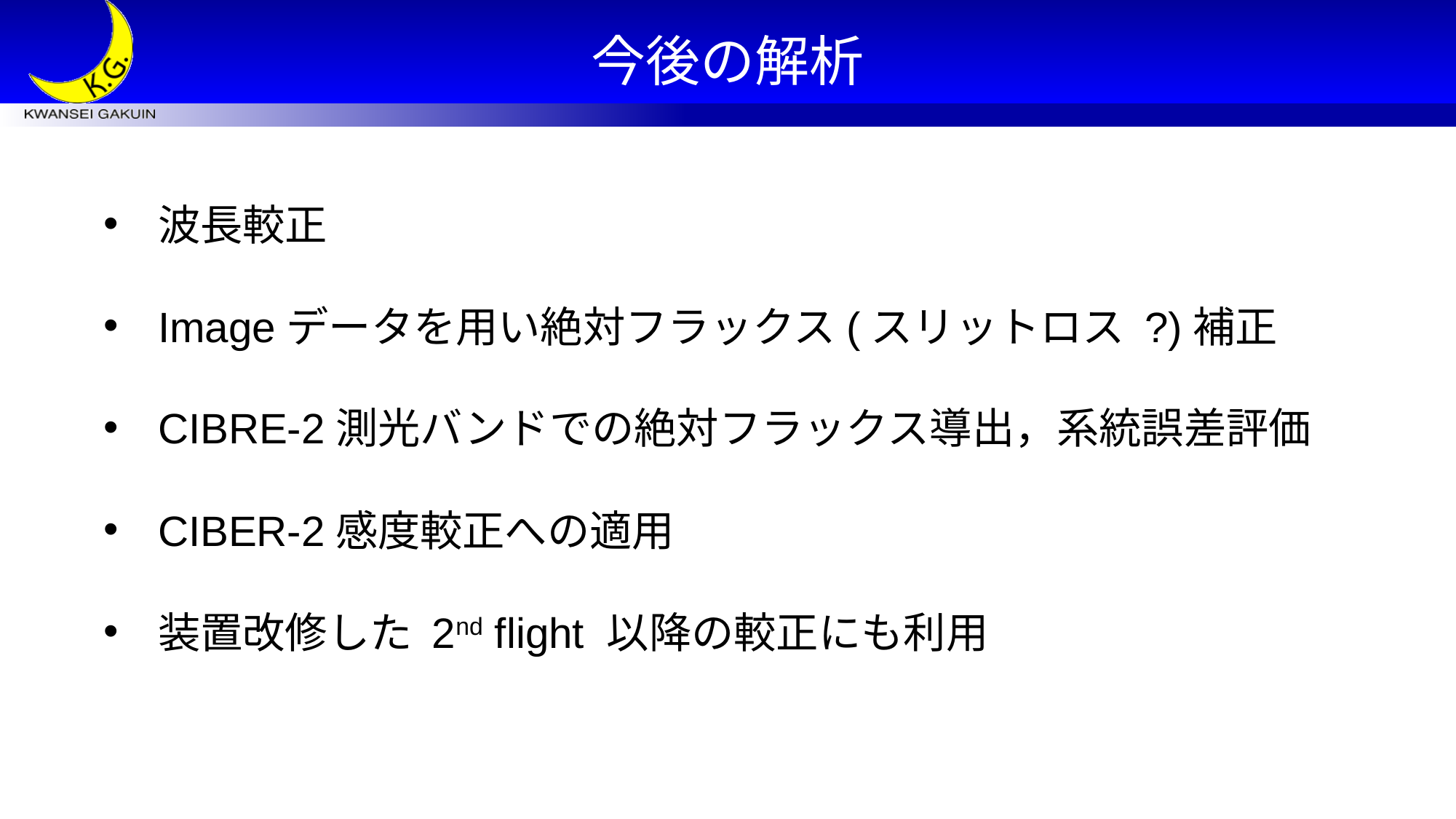

今後の解析
波長較正

Imageデータを用い絶対フラックス(スリットロス ?)補正

CIBRE-2測光バンドでの絶対フラックス導出，系統誤差評価

CIBER-2感度較正への適用

装置改修した 2nd flight 以降の較正にも利用